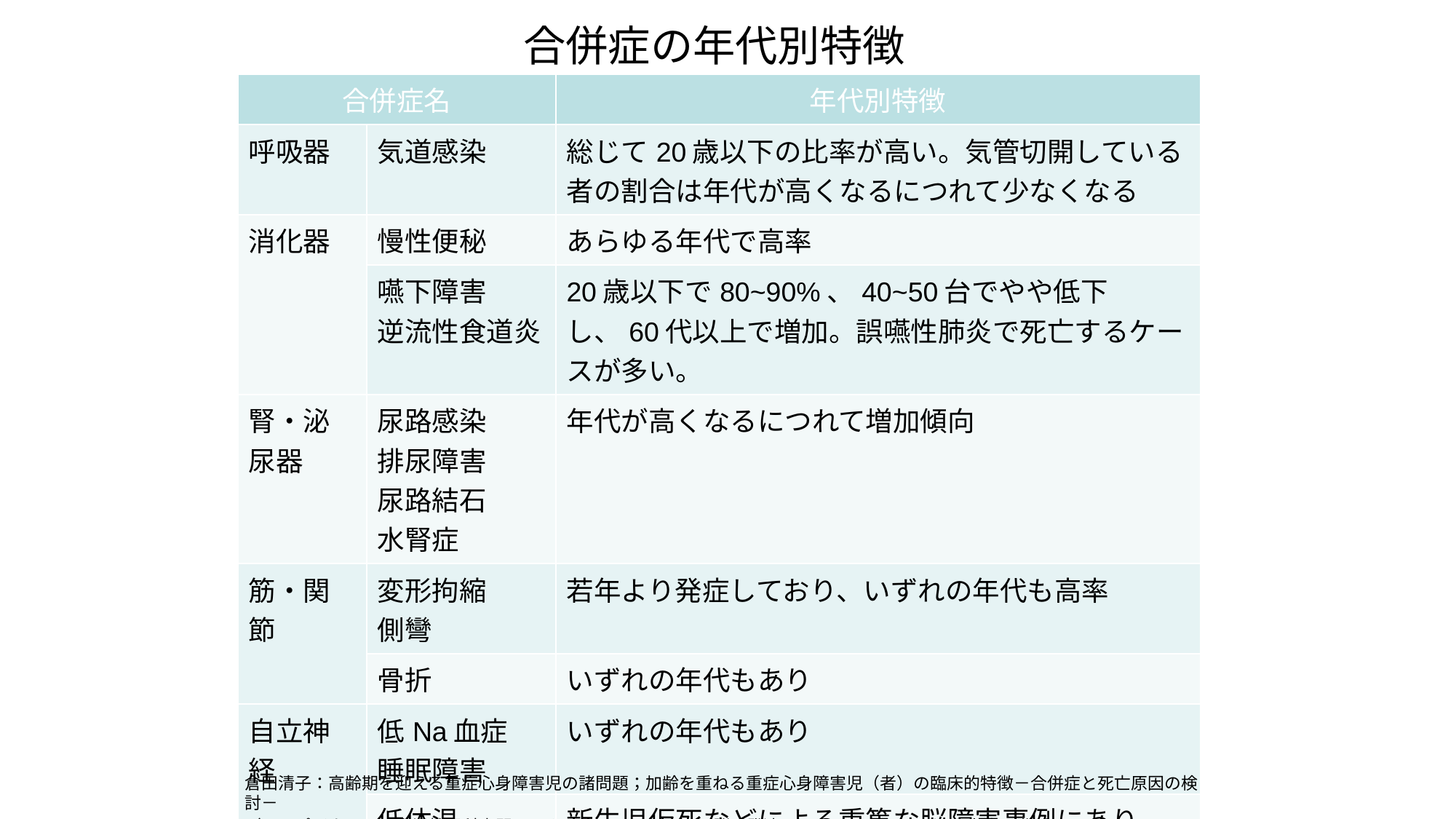

合併症の年代別特徴
| 合併症名 |  | 年代別特徴 |
| --- | --- | --- |
| 呼吸器 | 気道感染 | 総じて20歳以下の比率が高い。気管切開している者の割合は年代が高くなるにつれて少なくなる |
| 消化器 | 慢性便秘 | あらゆる年代で高率 |
|  | 嚥下障害 逆流性食道炎 | 20歳以下で80~90%、40~50台でやや低下し、60代以上で増加。誤嚥性肺炎で死亡するケースが多い。 |
| 腎・泌尿器 | 尿路感染 排尿障害 尿路結石 水腎症 | 年代が高くなるにつれて増加傾向 |
| 筋・関節 | 変形拘縮 側彎 | 若年より発症しており、いずれの年代も高率 |
|  | 骨折 | いずれの年代もあり |
| 自立神経 | 低Na血症 睡眠障害 | いずれの年代もあり |
|  | 低体温 | 新生児仮死などによる重篤な脳障害事例にあり |
倉田清子：高齢期を迎える重症心身障害児の諸問題；加齢を重ねる重症心身障害児（者）の臨床的特徴－合併症と死亡原因の検討－
（シンポジウムⅡ：小児神経科専門医とキャリーオーバー）　脳と発達39：121-125,2007　を参考に作成